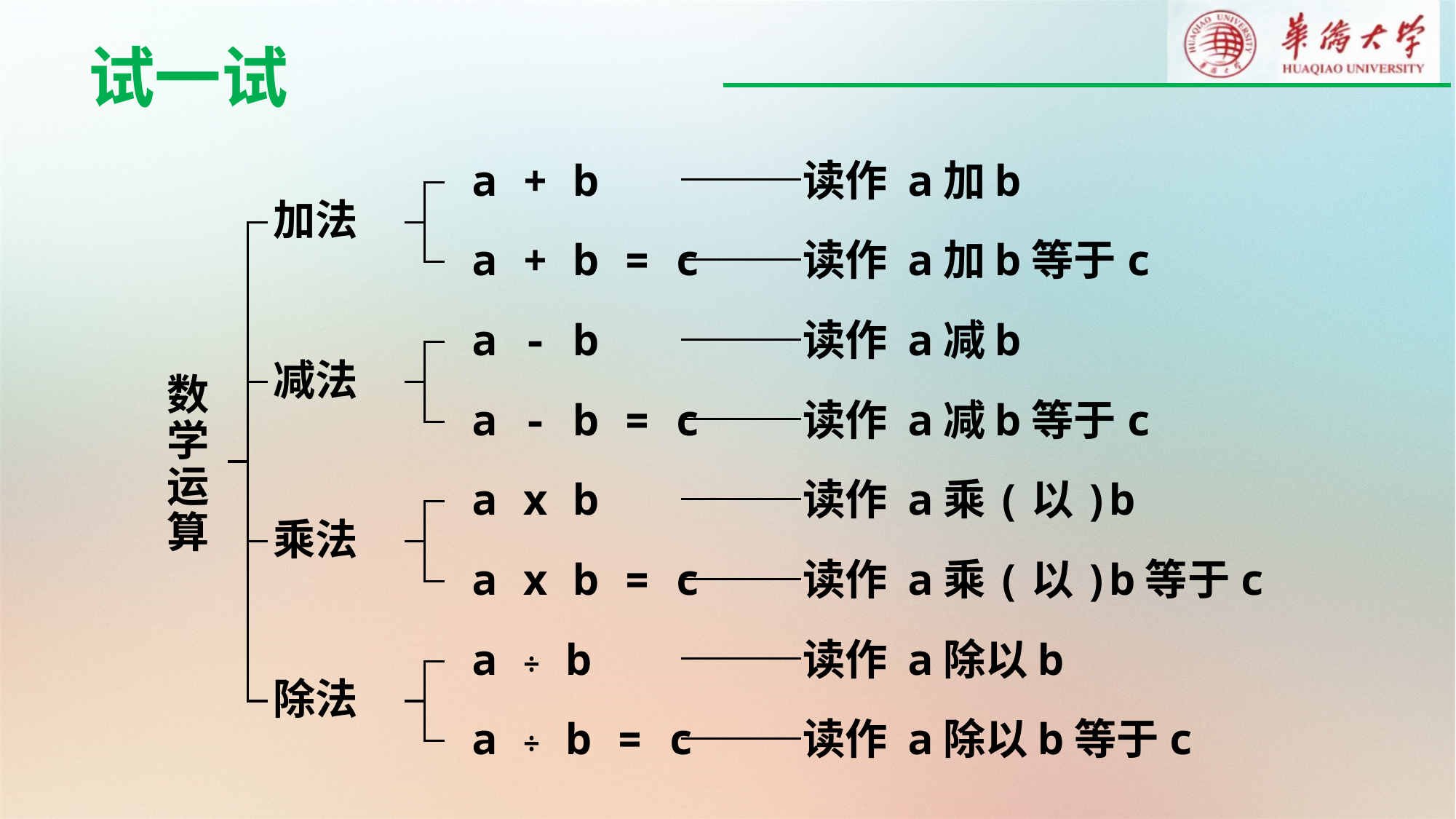

试一试

 a + b
读作 a加b

加法

 a + b = c
读作 a加b等于c

 a - b
读作 a减b

减法
数学运算

 a - b = c
读作 a减b等于c

 a x b
读作 a乘(以)b

乘法

 a x b = c
读作 a乘(以)b等于c

 a ÷ b
读作 a除以b

除法

 a ÷ b = c
读作 a除以b等于c